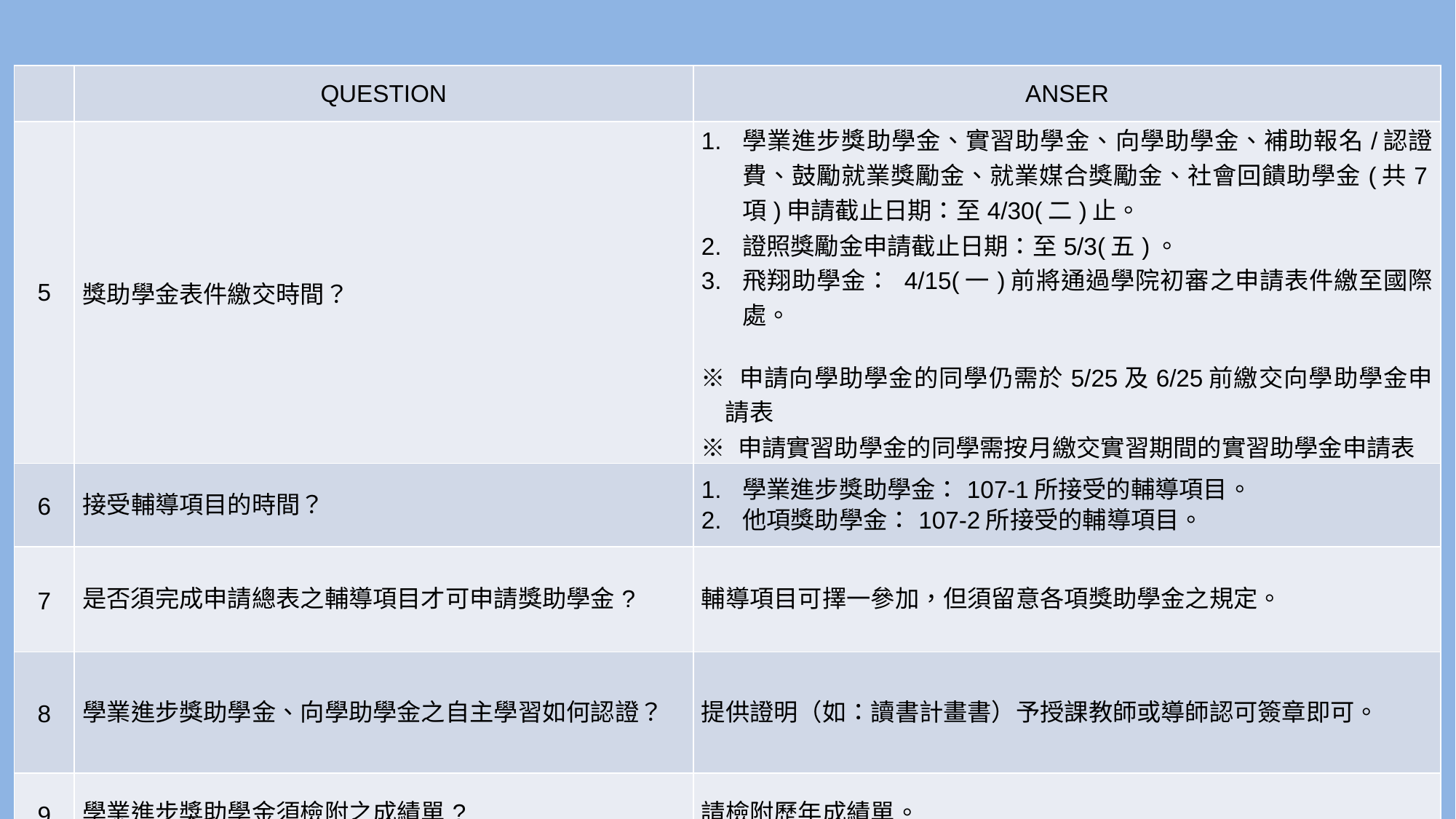

|  | QUESTION | ANSER |
| --- | --- | --- |
| 5 | 獎助學金表件繳交時間？ | 學業進步獎助學金、實習助學金、向學助學金、補助報名/認證費、鼓勵就業獎勵金、就業媒合獎勵金、社會回饋助學金(共7項)申請截止日期：至4/30(二)止。 證照獎勵金申請截止日期：至5/3(五)。 飛翔助學金： 4/15(一)前將通過學院初審之申請表件繳至國際處。   ※ 申請向學助學金的同學仍需於5/25及6/25前繳交向學助學金申請表 ※ 申請實習助學金的同學需按月繳交實習期間的實習助學金申請表 |
| 6 | 接受輔導項目的時間？ | 學業進步獎助學金：107-1所接受的輔導項目。 他項獎助學金：107-2所接受的輔導項目。 |
| 7 | 是否須完成申請總表之輔導項目才可申請獎助學金? | 輔導項目可擇一參加，但須留意各項獎助學金之規定。 |
| 8 | 學業進步獎助學金、向學助學金之自主學習如何認證？ | 提供證明（如：讀書計畫書）予授課教師或導師認可簽章即可。 |
| 9 | 學業進步獎助學金須檢附之成績單? | 請檢附歷年成績單。 |